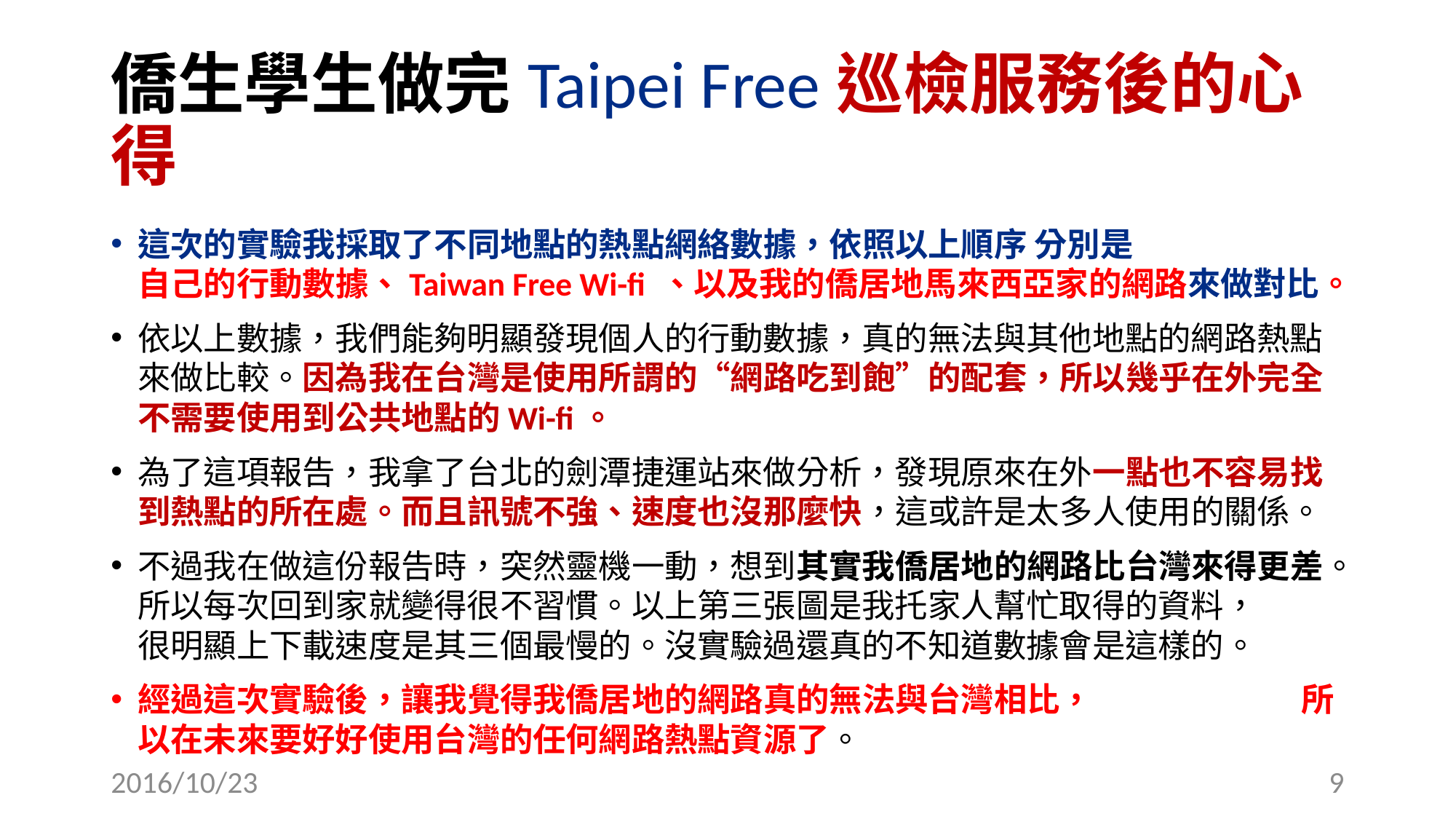

# 僑生學生做完Taipei Free巡檢服務後的心得
這次的實驗我採取了不同地點的熱點網絡數據，依照以上順序 分別是                             自己的行動數據、Taiwan Free Wi-fi 、以及我的僑居地馬來西亞家的網路來做對比。
依以上數據，我們能夠明顯發現個人的行動數據，真的無法與其他地點的網路熱點來做比較。因為我在台灣是使用所謂的“網路吃到飽”的配套，所以幾乎在外完全不需要使用到公共地點的Wi-fi。
為了這項報告，我拿了台北的劍潭捷運站來做分析，發現原來在外一點也不容易找到熱點的所在處。而且訊號不強、速度也沒那麼快，這或許是太多人使用的關係。
不過我在做這份報告時，突然靈機一動，想到其實我僑居地的網路比台灣來得更差。所以每次回到家就變得很不習慣。以上第三張圖是我托家人幫忙取得的資料，        很明顯上下載速度是其三個最慢的。沒實驗過還真的不知道數據會是這樣的。
經過這次實驗後，讓我覺得我僑居地的網路真的無法與台灣相比，                            所以在未來要好好使用台灣的任何網路熱點資源了。

2016/10/23
9